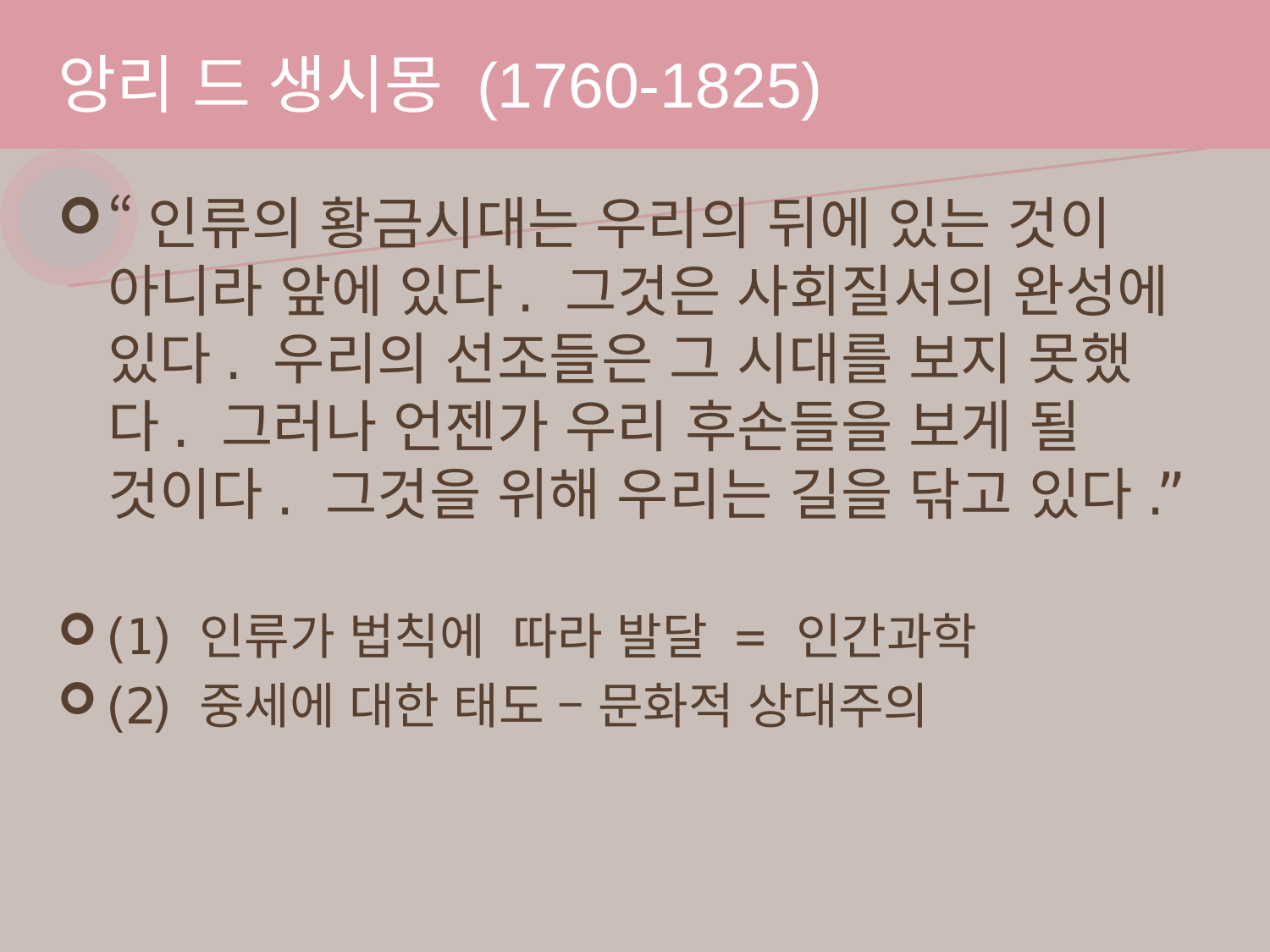

# 앙리 드 생시몽 (1760-1825)
“인류의 황금시대는 우리의 뒤에 있는 것이 아니라 앞에 있다. 그것은 사회질서의 완성에 있다. 우리의 선조들은 그 시대를 보지 못했다. 그러나 언젠가 우리 후손들을 보게 될 것이다. 그것을 위해 우리는 길을 닦고 있다.”

(1) 인류가 법칙에  따라 발달 = 인간과학
(2) 중세에 대한 태도 – 문화적 상대주의